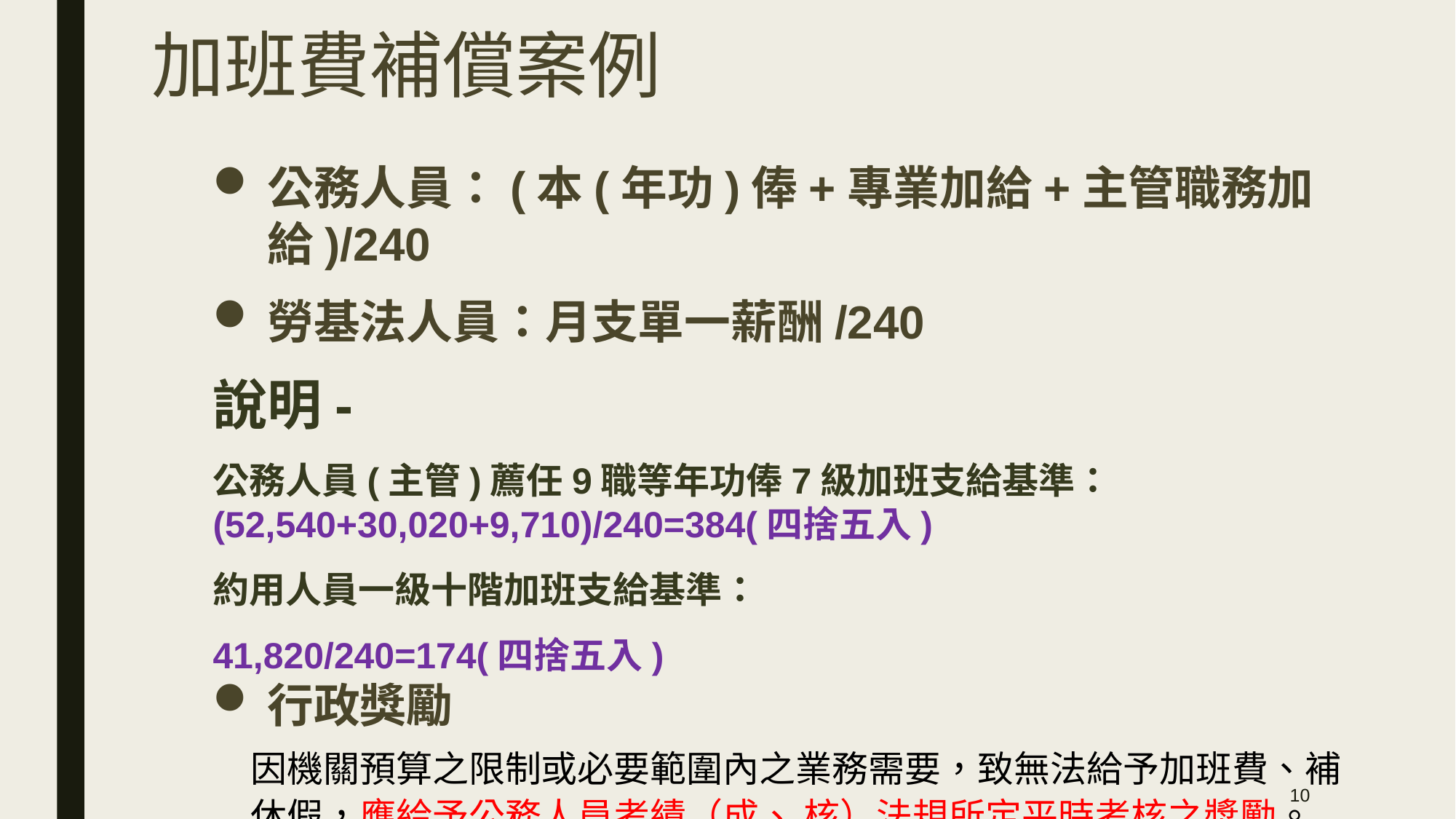

# 加班費補償案例
公務人員：(本(年功)俸+專業加給+主管職務加給)/240
勞基法人員：月支單一薪酬/240
說明-
公務人員(主管)薦任9職等年功俸7級加班支給基準：(52,540+30,020+9,710)/240=384(四捨五入)
約用人員一級十階加班支給基準：
41,820/240=174(四捨五入)
行政獎勵
因機關預算之限制或必要範圍內之業務需要，致無法給予加班費、補休假，應給予公務⼈員考績（成、 核）法規所定平時考核之獎勵。
10